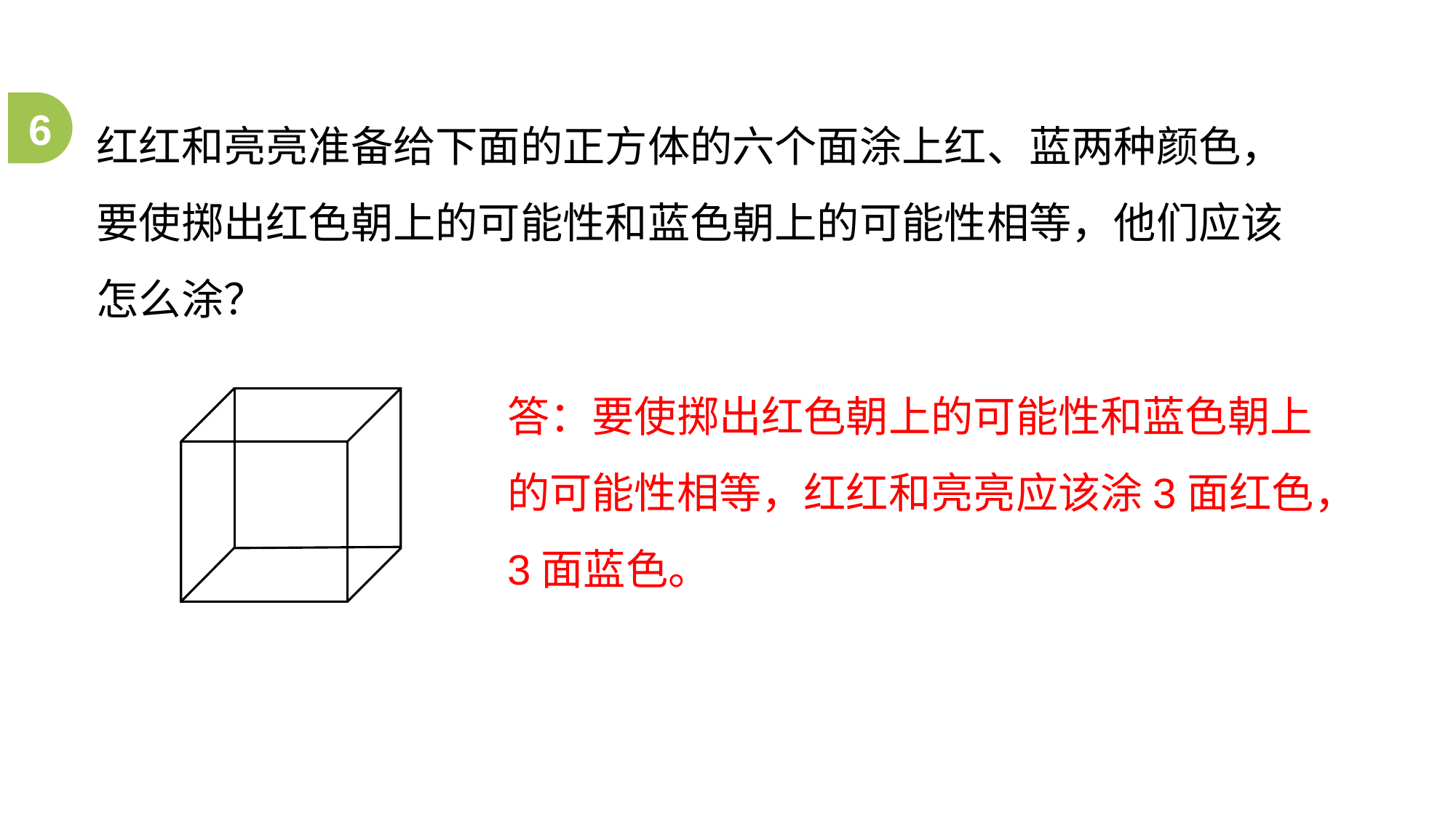

红红和亮亮准备给下面的正方体的六个面涂上红、蓝两种颜色，要使掷出红色朝上的可能性和蓝色朝上的可能性相等，他们应该怎么涂？
6
答：要使掷出红色朝上的可能性和蓝色朝上的可能性相等，红红和亮亮应该涂3面红色，3面蓝色。